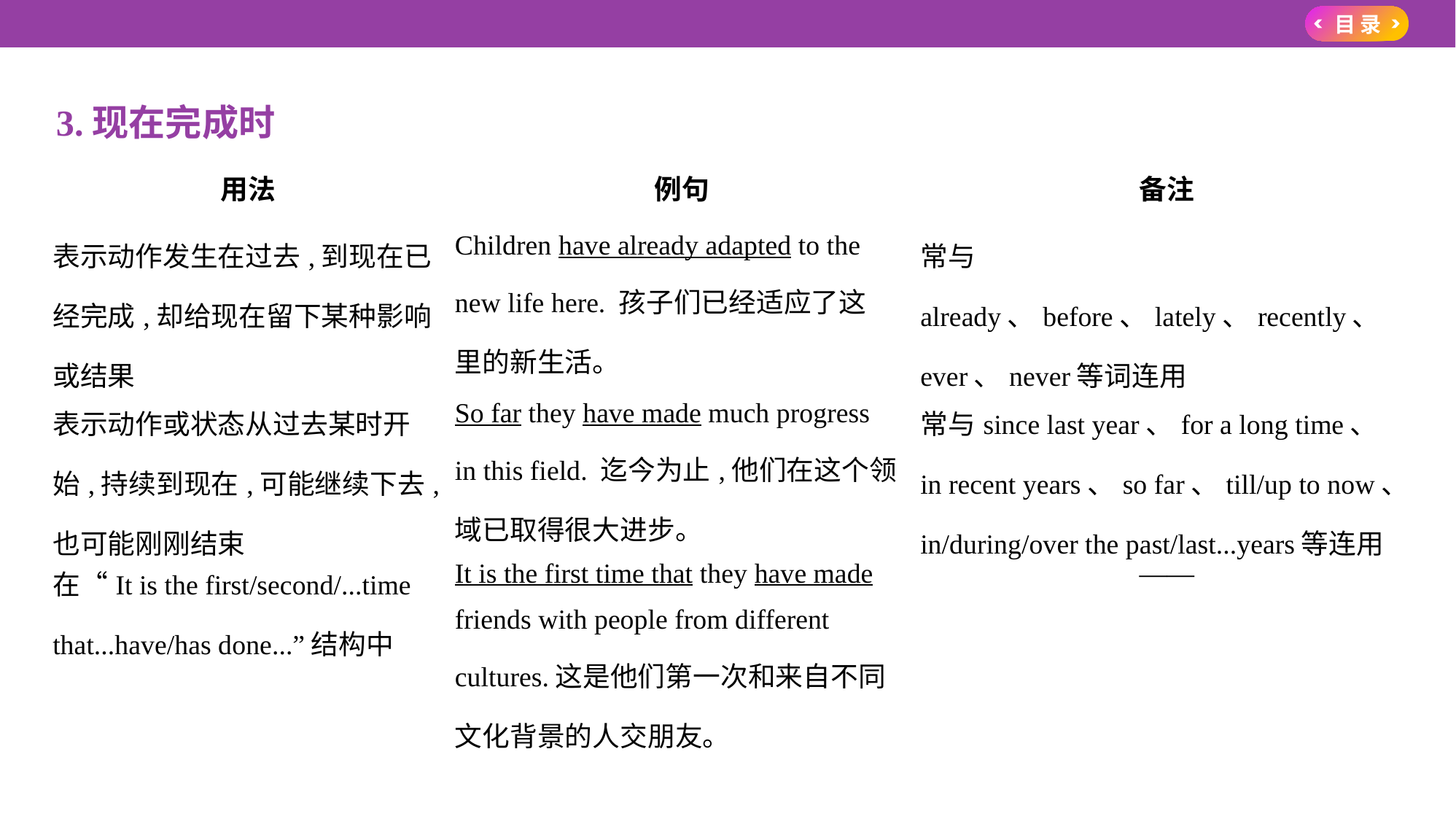

3.现在完成时
| 用法 | 例句 | 备注 |
| --- | --- | --- |
| 表示动作发生在过去,到现在已经完成,却给现在留下某种影响或结果 | Children have already adapted to the new life here. 孩子们已经适应了这 里的新生活。 | 常与already、before、lately、recently、 ever、never等词连用 |
| 表示动作或状态从过去某时开始,持续到现在,可能继续下去,也可能刚刚结束 | So far they have made much progress in this field. 迄今为止,他们在这个领域已取得很大进步。 | 常与since last year、for a long time、 in recent years、so far、till/up to now、 in/during/over the past/last...years等连用 |
| 在“It is the first/second/...time that...have/has done...”结构中 | It is the first time that they have made friends with people from different cultures.这是他们第一次和来自不同文化背景的人交朋友。 | —— |